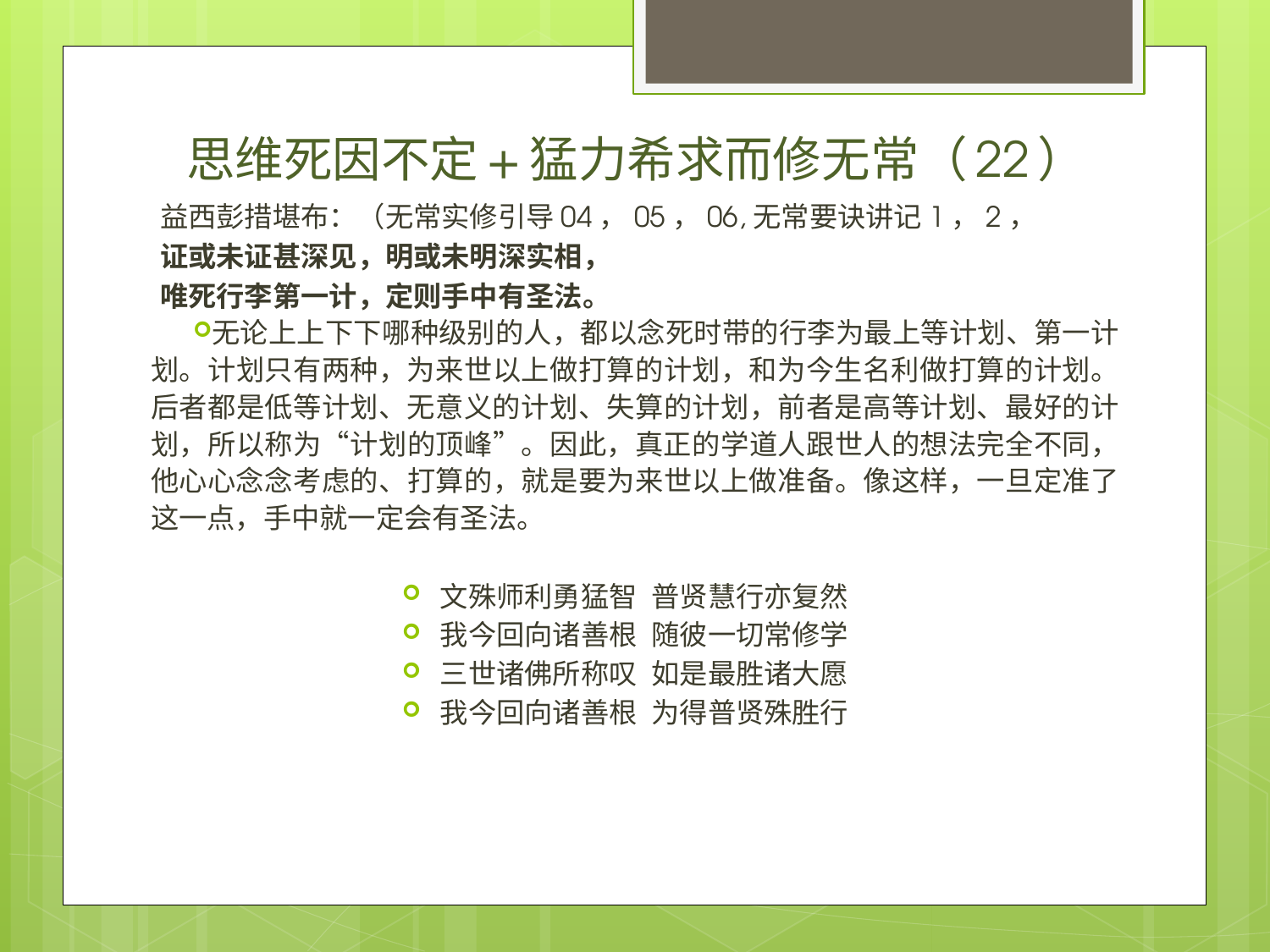

# 思维死因不定+猛力希求而修无常（22）
益西彭措堪布：（无常实修引导04，05，06,无常要诀讲记1，2，
证或未证甚深见，明或未明深实相，
唯死行李第一计，定则手中有圣法。
无论上上下下哪种级别的人，都以念死时带的行李为最上等计划、第一计划。计划只有两种，为来世以上做打算的计划，和为今生名利做打算的计划。后者都是低等计划、无意义的计划、失算的计划，前者是高等计划、最好的计划，所以称为“计划的顶峰”。因此，真正的学道人跟世人的想法完全不同，他心心念念考虑的、打算的，就是要为来世以上做准备。像这样，一旦定准了这一点，手中就一定会有圣法。

文殊师利勇猛智  普贤慧行亦复然
我今回向诸善根  随彼一切常修学
三世诸佛所称叹  如是最胜诸大愿
我今回向诸善根  为得普贤殊胜行